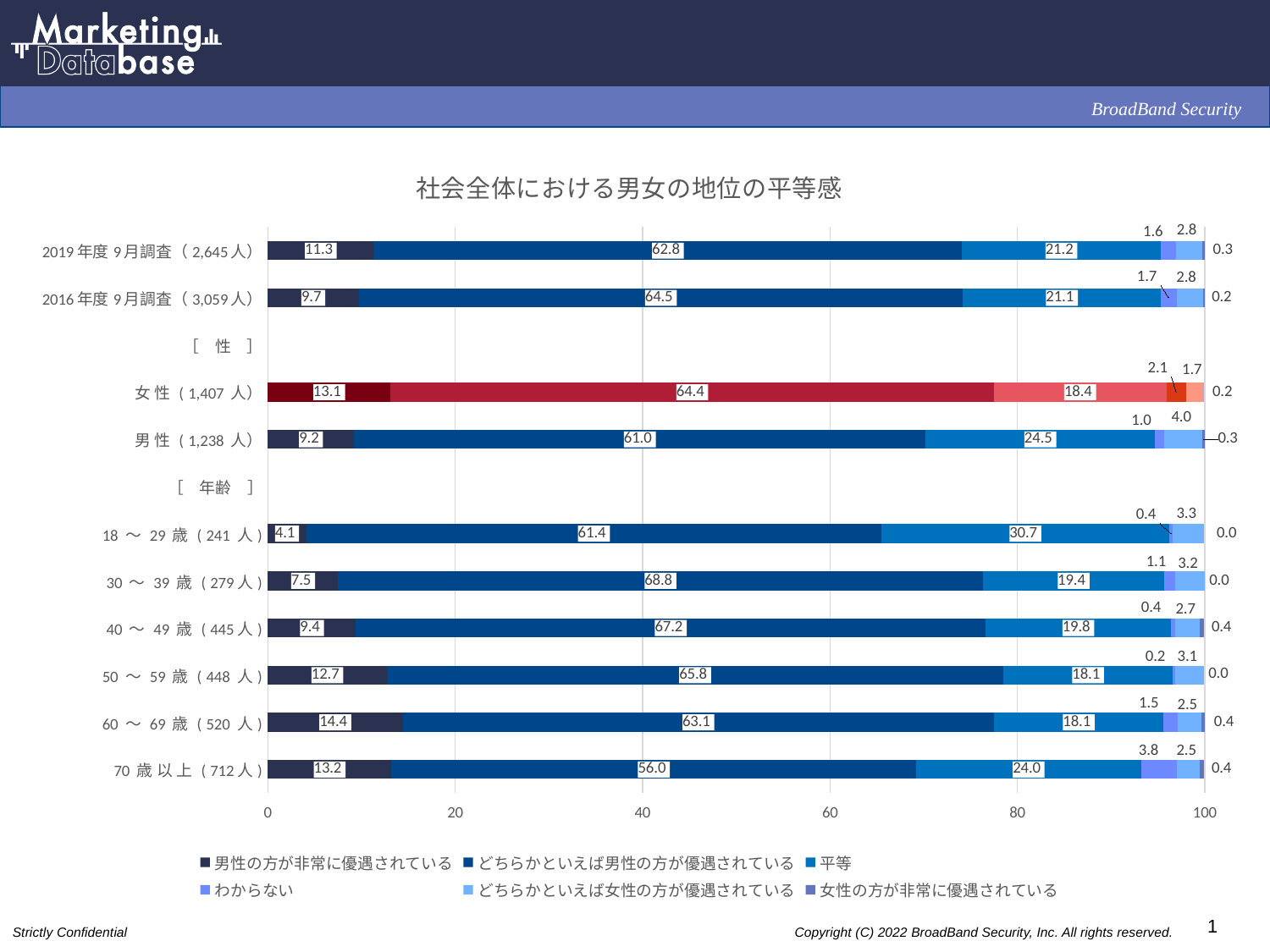

### Chart: 社会全体における男女の地位の平等感

| Category | 男性の方が非常に優遇されている | どちらかといえば男性の方が優遇されている | 平等 | わからない | どちらかといえば女性の方が優遇されている | 女性の方が非常に優遇されている |
|---|---|---|---|---|---|---|
| 2019年度9月調査（2,645人） | 11.3 | 62.8 | 21.2 | 1.6 | 2.8 | 0.3 |
| 2016年度9月調査（3,059人） | 9.7 | 64.5 | 21.1 | 1.7 | 2.8 | 0.2 |
| ［　性　］ | None | None | None | None | None | None |
| 女 性 ( 1,407 人） | 13.1 | 64.4 | 18.4 | 2.1 | 1.7 | 0.2 |
| 男 性 ( 1,238 人） | 9.2 | 61.0 | 24.5 | 1.0 | 4.0 | 0.3 |
| ［　年齢　］ | None | None | None | None | None | None |
| 18 ～ 29 歳 ( 241 人) | 4.1 | 61.4 | 30.7 | 0.4 | 3.3 | 0.0 |
| 30 ～ 39 歳 ( 279人) | 7.5 | 68.8 | 19.4 | 1.1 | 3.2 | 0.0 |
| 40 ～ 49 歳 ( 445人) | 9.4 | 67.2 | 19.8 | 0.4 | 2.7 | 0.4 |
| 50 ～ 59 歳 ( 448 人) | 12.7 | 65.8 | 18.1 | 0.2 | 3.1 | 0.0 |
| 60 ～ 69 歳 ( 520 人) | 14.4 | 63.1 | 18.1 | 1.5 | 2.5 | 0.4 |
| 70 歳 以 上 ( 712人) | 13.2 | 56.0 | 24.0 | 3.8 | 2.5 | 0.4 |